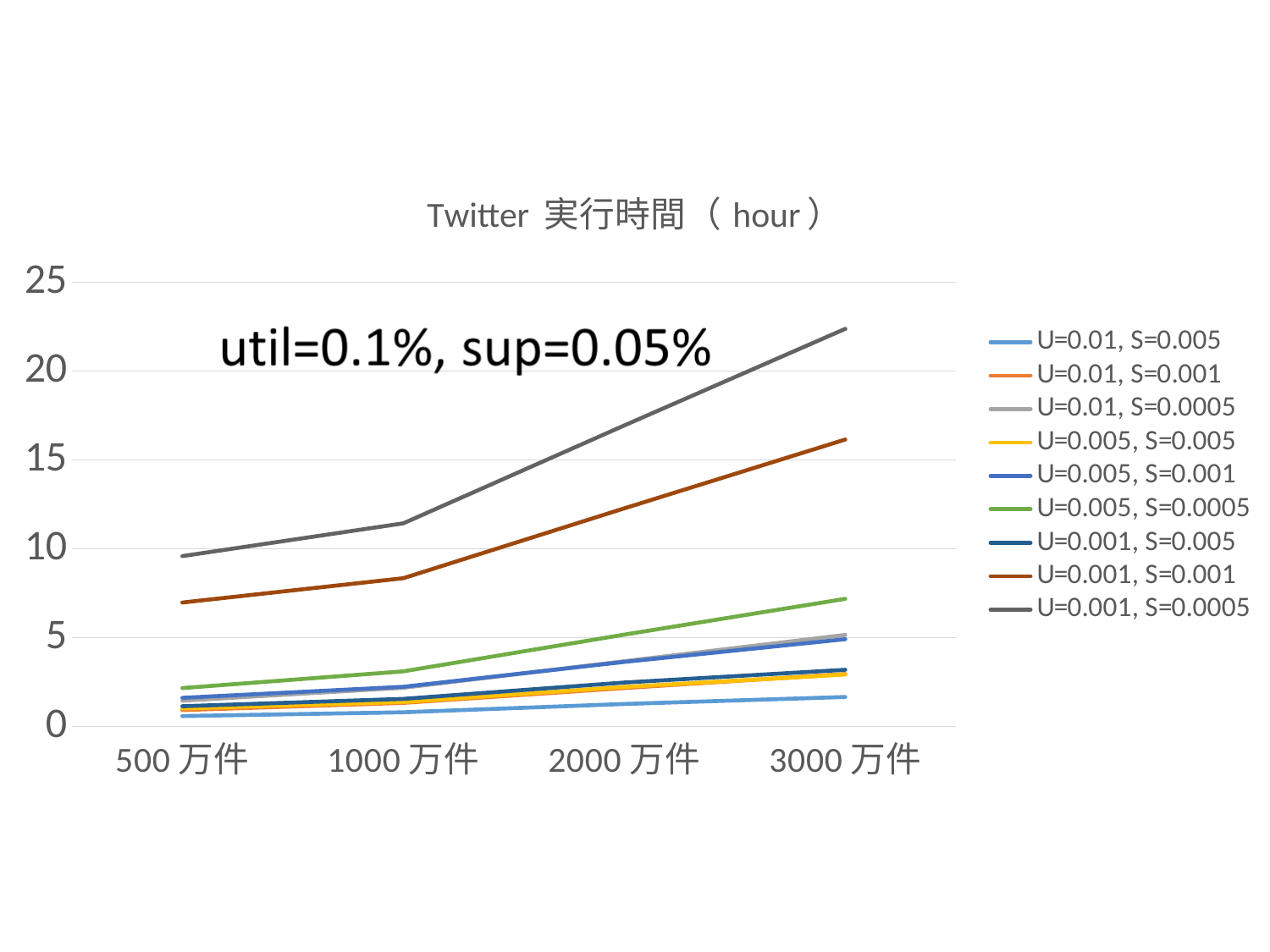

#

### Chart: Twitter 実行時間（hour）

| Category | U=0.01, S=0.005 | U=0.01, S=0.001 | U=0.01, S=0.0005 | U=0.005, S=0.005 | U=0.005, S=0.001 | U=0.005, S=0.0005 | U=0.001, S=0.005 | U=0.001, S=0.001 | U=0.001, S=0.0005 |
|---|---|---|---|---|---|---|---|---|---|
| 500万件 | 0.5776277777777777 | 0.9153444444444444 | 1.4449916666666667 | 1.0091027777777777 | 1.6043666666666667 | 2.1549305555555556 | 1.133125 | 6.972166666666666 | 9.584861111111111 |
| 1000万件 | 0.7923944444444444 | 1.3219222222222222 | 2.170447222222222 | 1.3686888888888888 | 2.2277555555555555 | 3.097777777777778 | 1.5465777777777778 | 8.341777777777779 | 11.431555555555555 |
| 2000万件 | 1.2579638888888889 | 2.1571194444444446 | 3.667333333333333 | 2.219788888888889 | 3.628861111111111 | 5.164055555555555 | 2.4673055555555554 | 12.2735 | 16.946583333333333 |
| 3000万件 | 1.65365 | 2.9481111111111113 | 5.148805555555556 | 2.915194444444445 | 4.907666666666667 | 7.178166666666667 | 3.1831944444444447 | 16.151027777777777 | 22.38486111111111 |